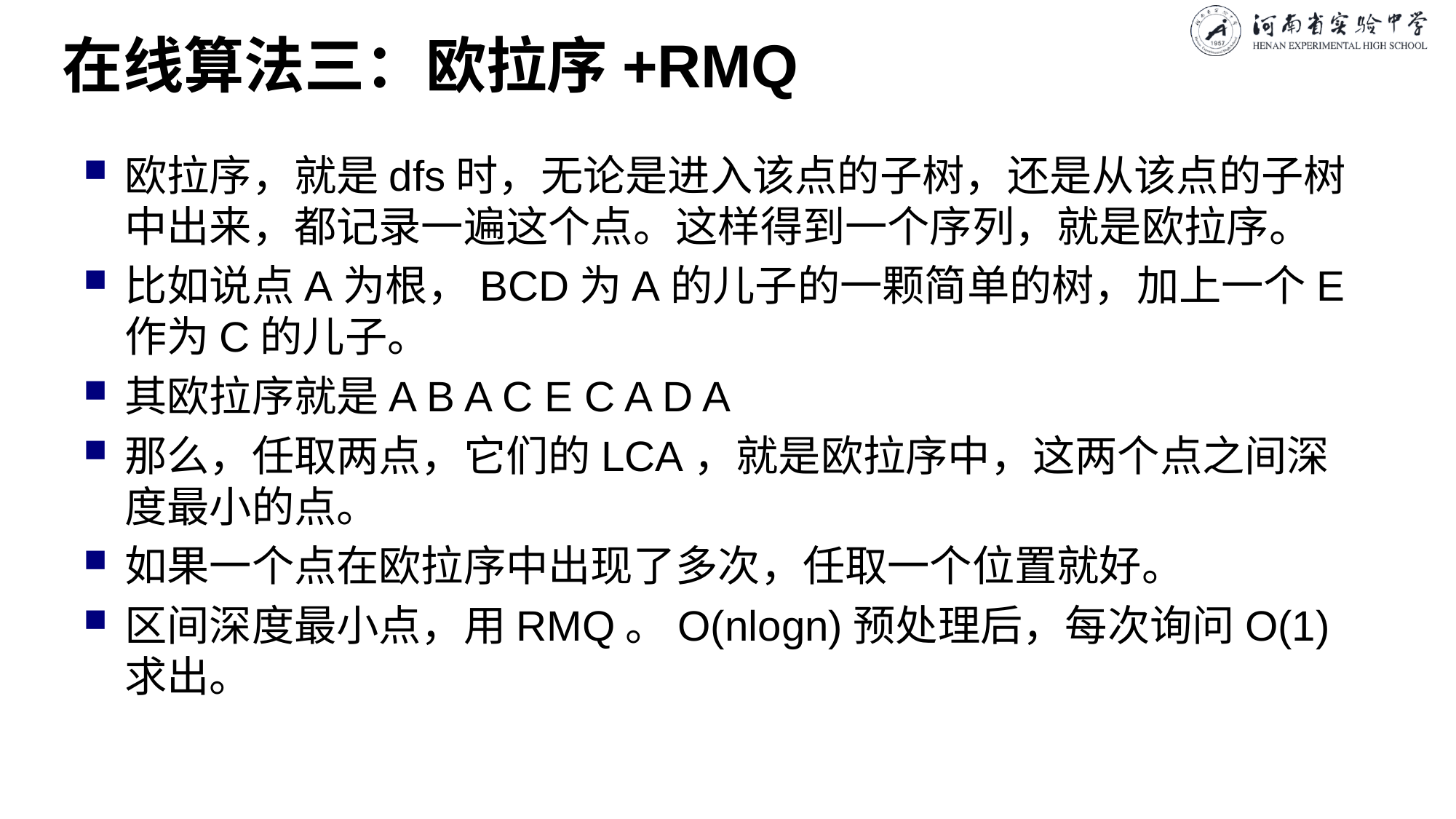

# 在线算法三：欧拉序+RMQ
欧拉序，就是dfs时，无论是进入该点的子树，还是从该点的子树中出来，都记录一遍这个点。这样得到一个序列，就是欧拉序。
比如说点A为根，BCD为A的儿子的一颗简单的树，加上一个E作为C的儿子。
其欧拉序就是A B A C E C A D A
那么，任取两点，它们的LCA，就是欧拉序中，这两个点之间深度最小的点。
如果一个点在欧拉序中出现了多次，任取一个位置就好。
区间深度最小点，用RMQ。O(nlogn)预处理后，每次询问O(1)求出。